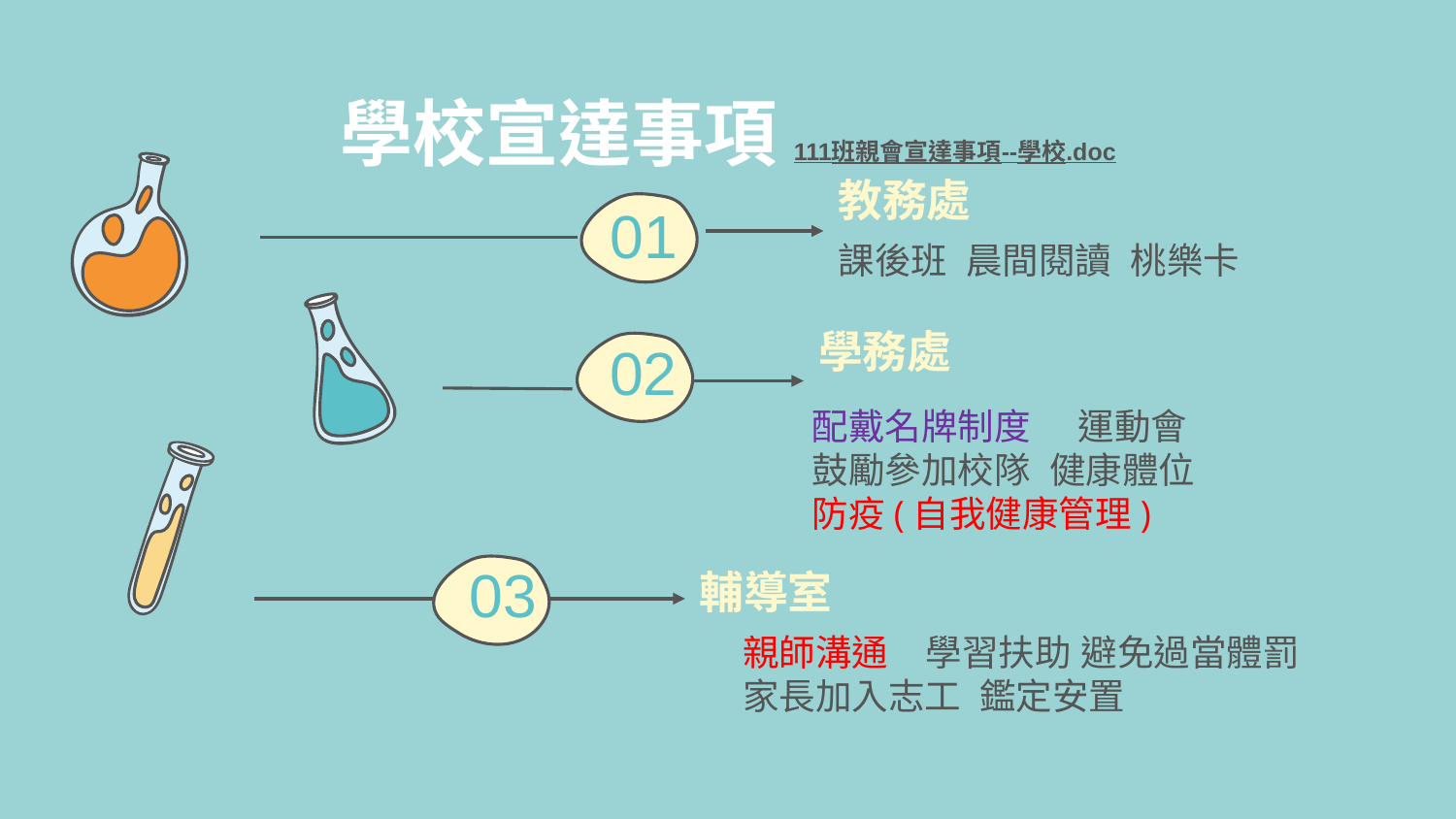

# 學校宣達事項111班親會宣達事項--學校.doc

教務處
課後班  晨間閱讀  桃樂卡

01

學務處
配戴名牌制度     運動會
鼓勵參加校隊  健康體位
防疫(自我健康管理)

02

輔導室
親師溝通    學習扶助 避免過當體罰
家長加入志工  鑑定安置
03